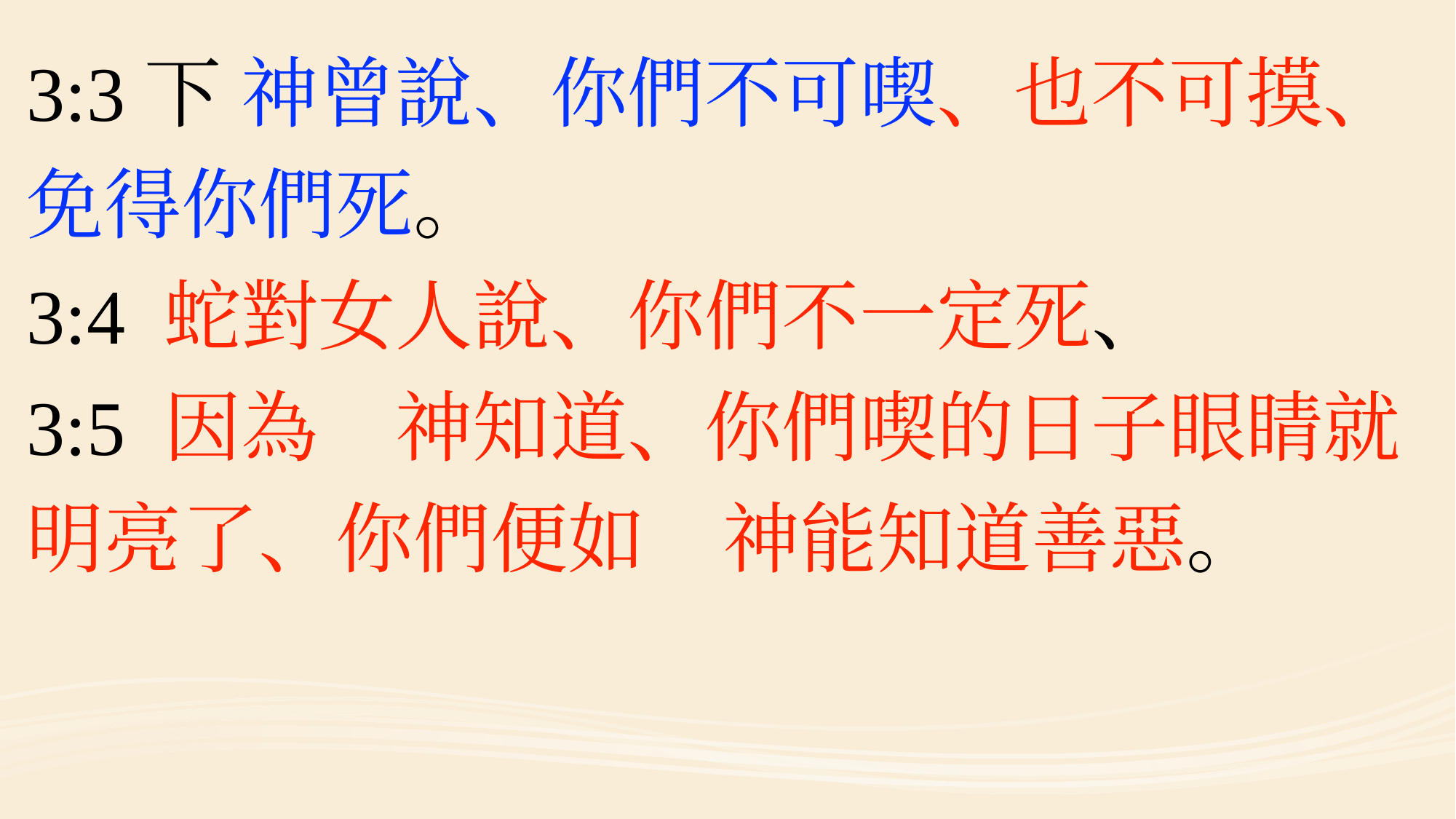

#
3:3下 神曾說、你們不可喫、也不可摸、免得你們死。
3:4 蛇對女人說、你們不一定死、
3:5 因為　神知道、你們喫的日子眼睛就明亮了、你們便如　神能知道善惡。
25